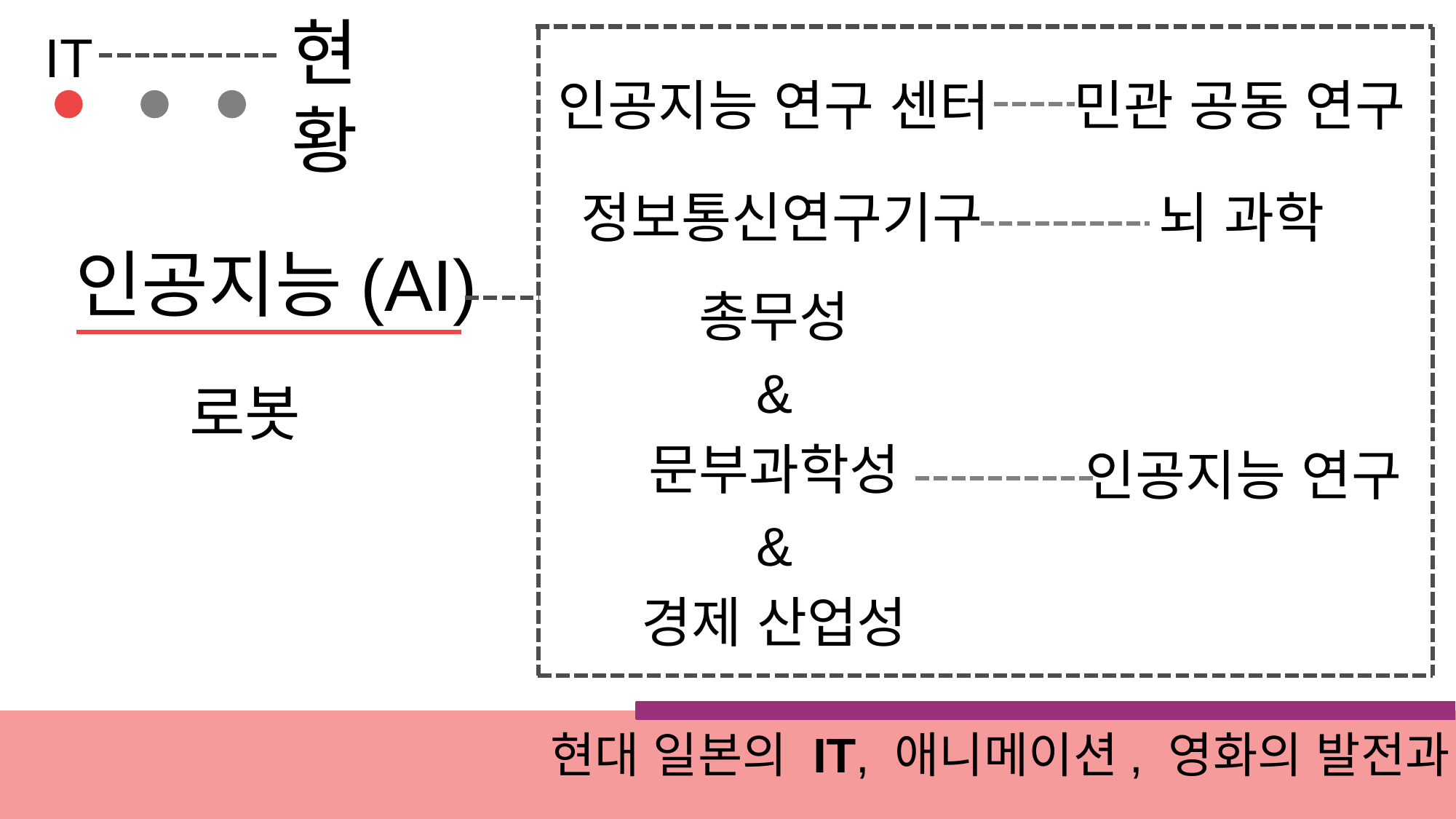

현황
IT
인공지능 연구 센터
민관 공동 연구

정보통신연구기구

뇌 과학
인공지능(AI)
총무성
&
문부과학성
&
경제 산업성

로봇
인공지능 연구

현대 일본의 IT, 애니메이션, 영화의 발전과 현황